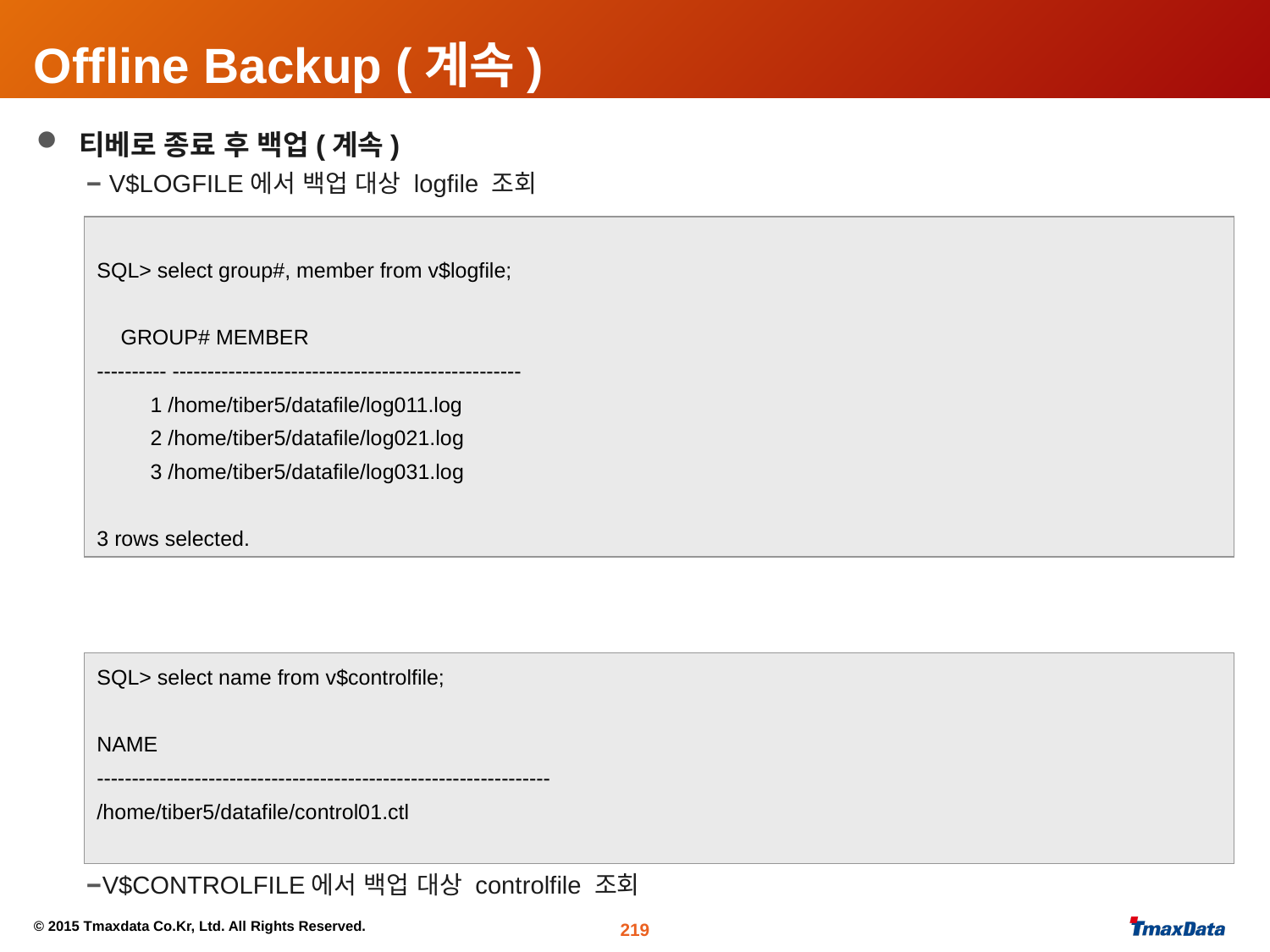

# Offline Backup (계속)
 티베로 종료 후 백업(계속)
 V$LOGFILE에서 백업 대상 logfile 조회

V$CONTROLFILE에서 백업 대상 controlfile 조회

SQL> select group#, member from v$logfile;

    GROUP# MEMBER
---------- --------------------------------------------------
         1 /home/tiber5/datafile/log011.log
         2 /home/tiber5/datafile/log021.log
         3 /home/tiber5/datafile/log031.log

3 rows selected.
SQL> select name from v$controlfile;

NAME
-----------------------------------------------------------------
/home/tiber5/datafile/control01.ctl